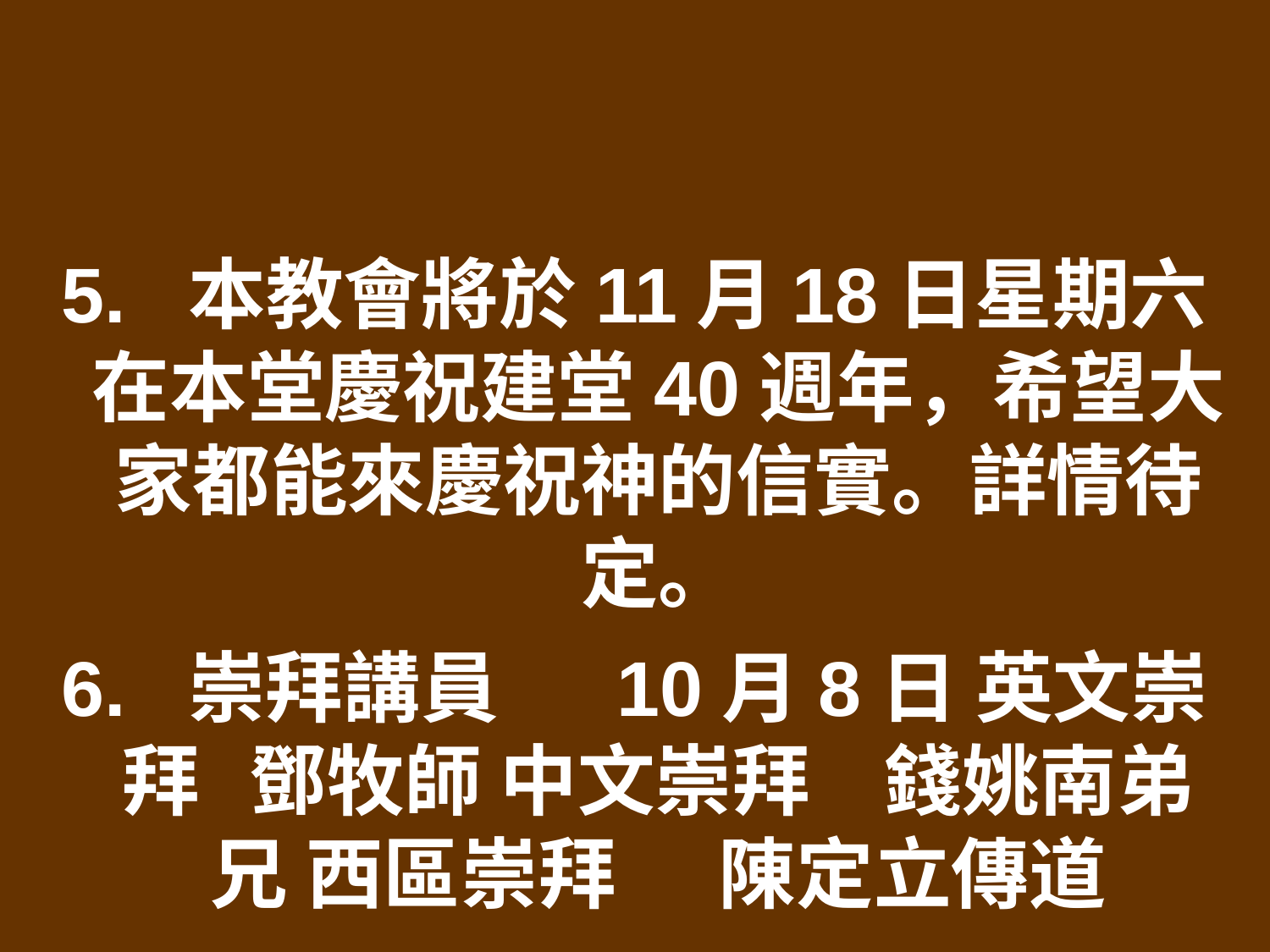

5.  本教會將於11月18日星期六在本堂慶祝建堂40週年，希望大家都能來慶祝神的信實。詳情待定。
6.  崇拜講員 	10月8日 英文崇拜	鄧牧師 中文崇拜	錢姚南弟兄 西區崇拜	陳定立傳道